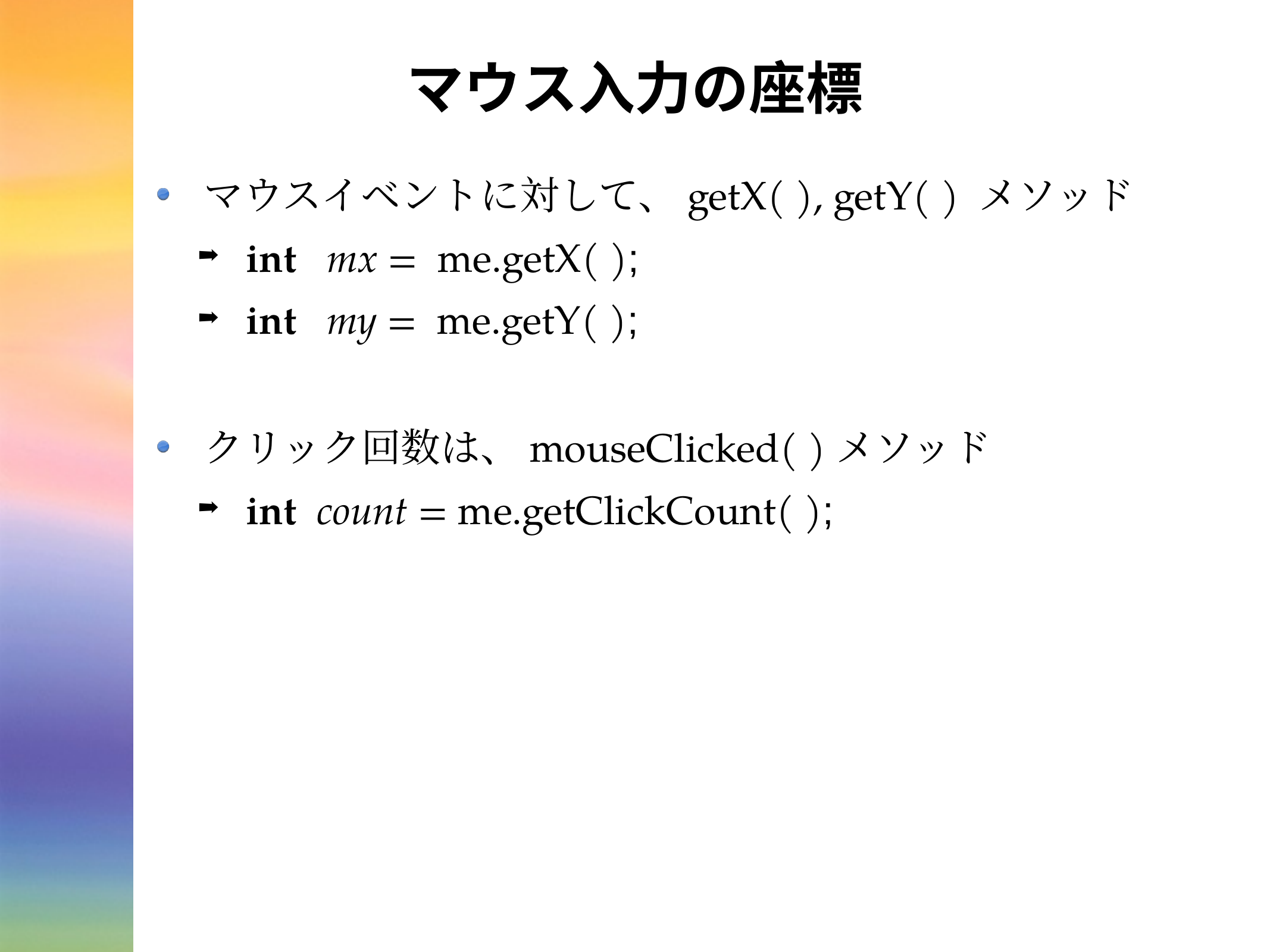

# マウス入力の座標
マウスイベントに対して、getX( ), getY( ) メソッド
int   mx =  me.getX( );
int   my =  me.getY( );

クリック回数は、mouseClicked( )メソッド
int  count = me.getClickCount( );